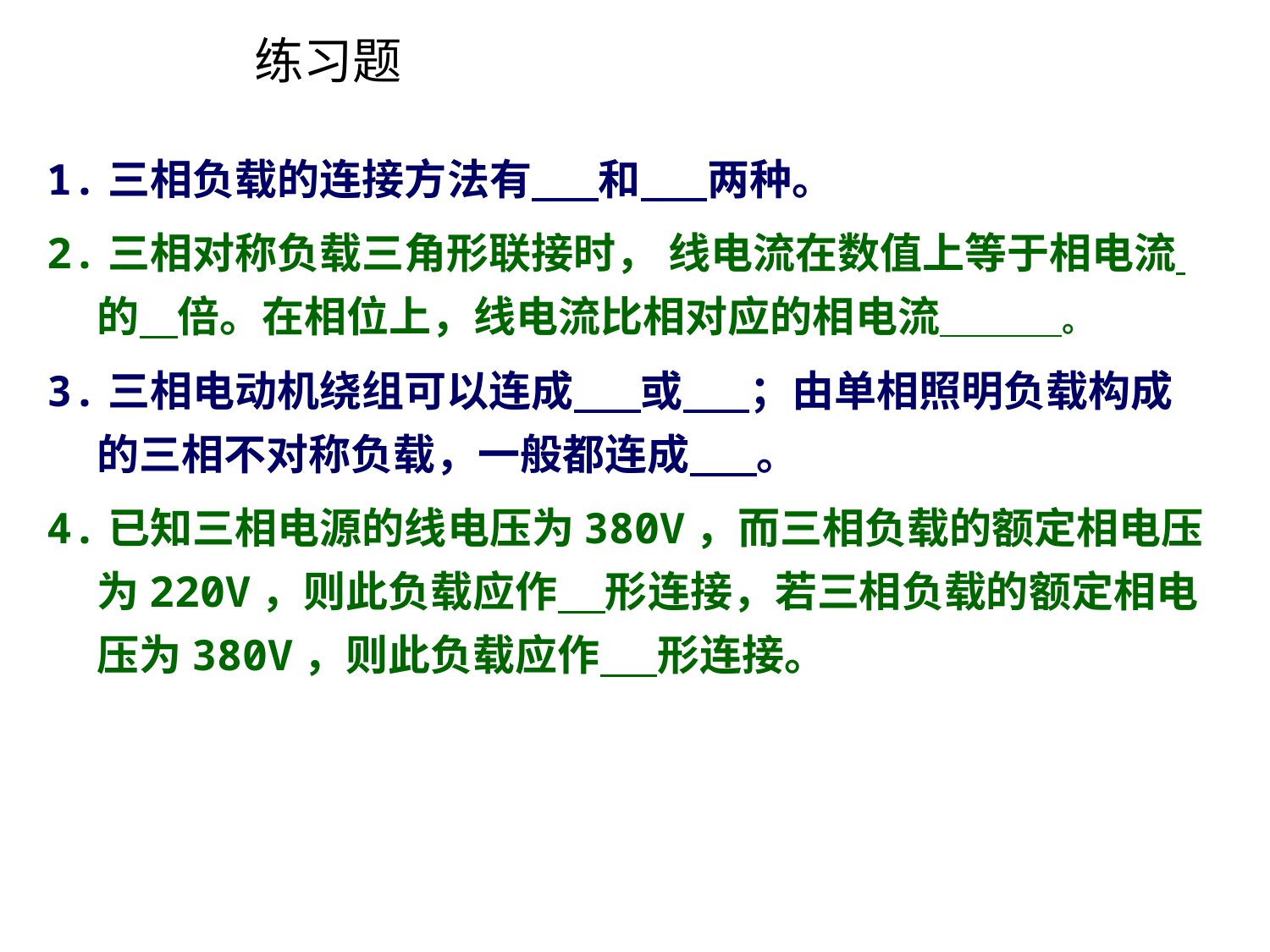

练习题
1.三相负载的连接方法有       和       两种。
2.三相对称负载三角形联接时， 线电流在数值上等于相电流  的    倍。在相位上，线电流比相对应的相电流                 。
3.三相电动机绕组可以连成       或       ；由单相照明负载构成的三相不对称负载，一般都连成       。
4.已知三相电源的线电压为380V，而三相负载的额定相电压为220V，则此负载应作     形连接，若三相负载的额定相电压为380V，则此负载应作      形连接。